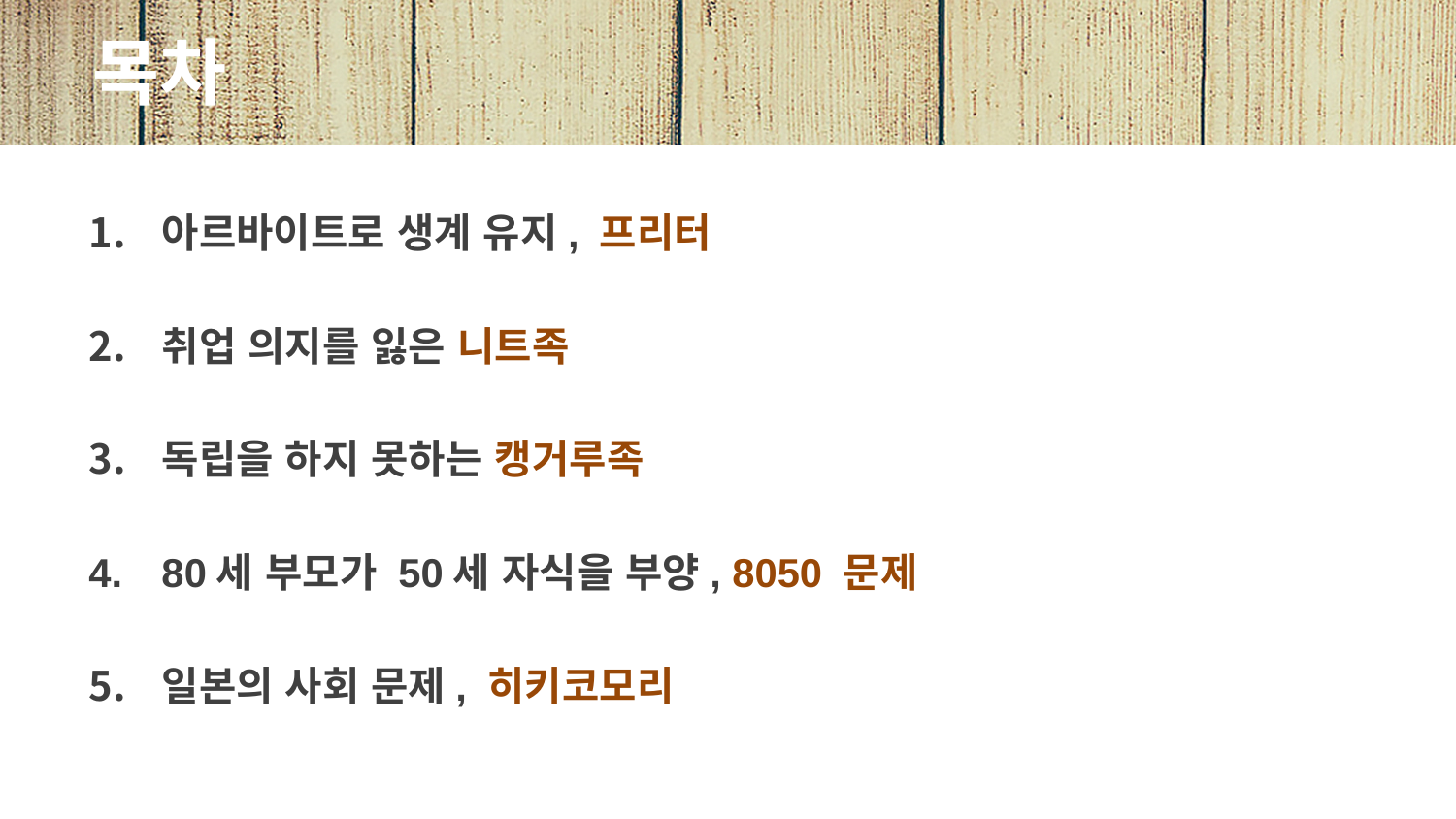

# 목차
아르바이트로 생계 유지, 프리터

취업 의지를 잃은 니트족

독립을 하지 못하는 캥거루족

80세 부모가 50세 자식을 부양, 8050 문제

일본의 사회 문제, 히키코모리